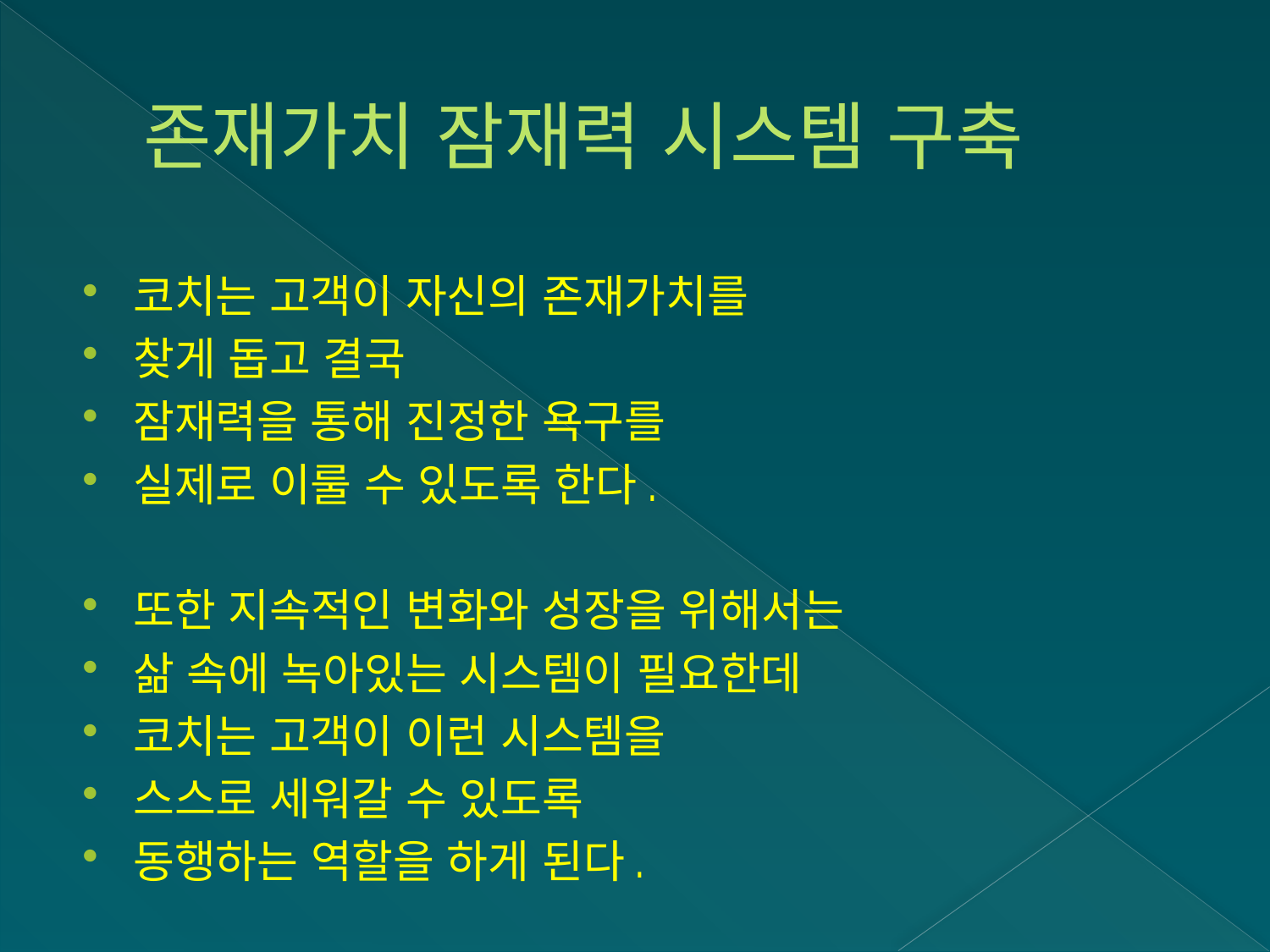

# 존재가치 잠재력 시스템 구축
코치는 고객이 자신의 존재가치를
찾게 돕고 결국
잠재력을 통해 진정한 욕구를
실제로 이룰 수 있도록 한다.

또한 지속적인 변화와 성장을 위해서는
삶 속에 녹아있는 시스템이 필요한데
코치는 고객이 이런 시스템을
스스로 세워갈 수 있도록
동행하는 역할을 하게 된다.